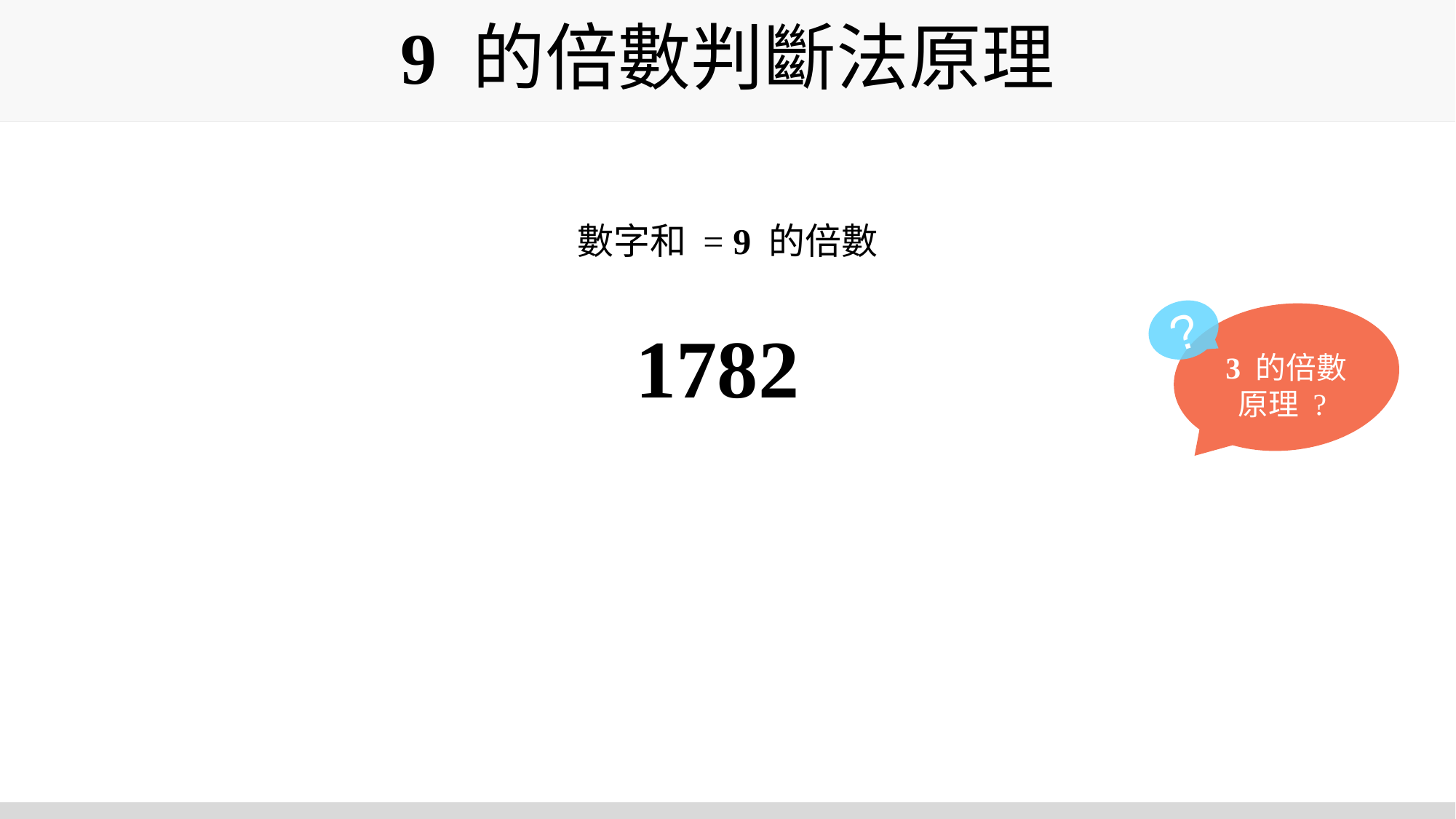

# 9 的倍數判斷法原理
數字和 = 9 的倍數
1782
?

 3 的倍數
原理 ?